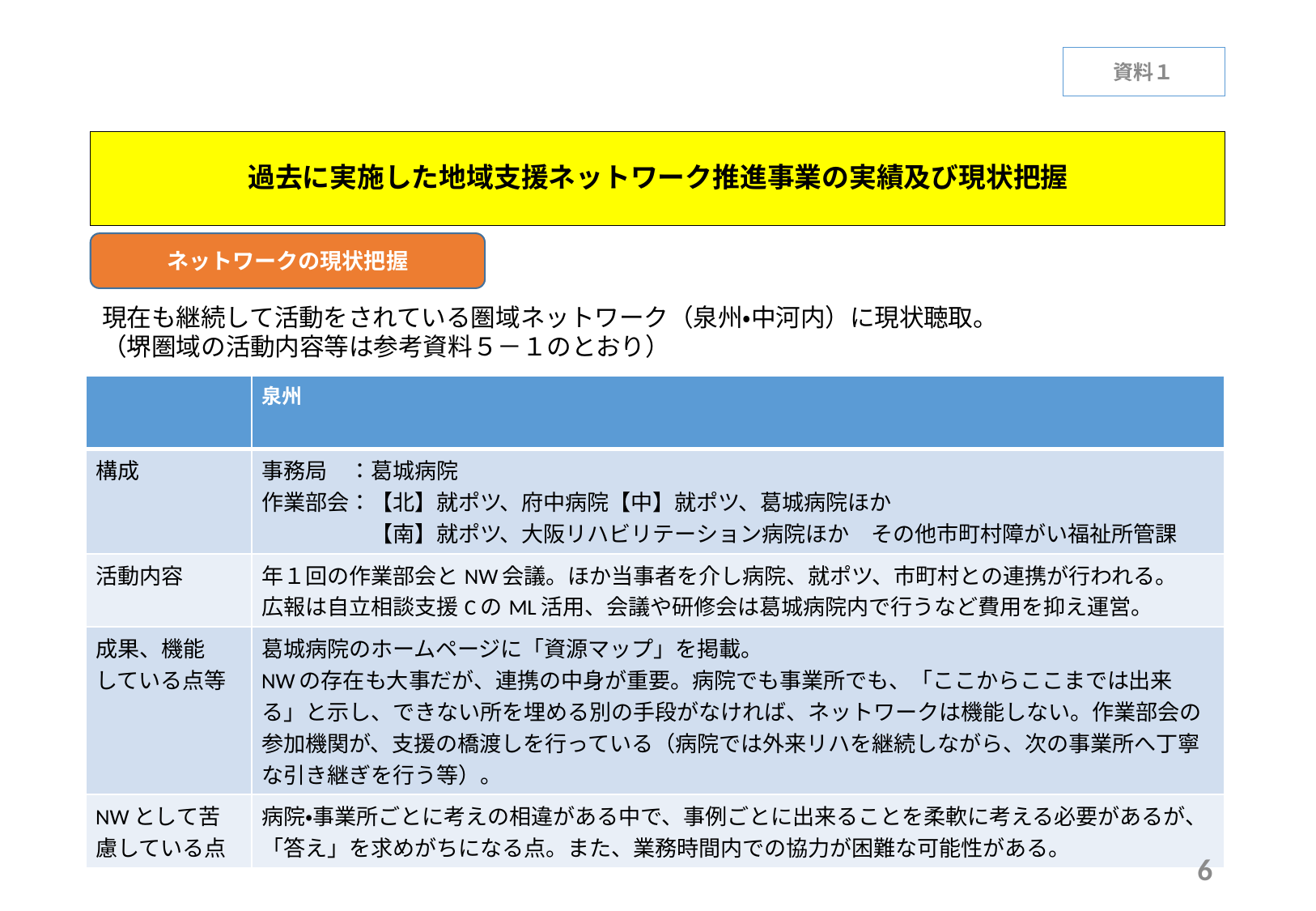

資料１
# 過去に実施した地域支援ネットワーク推進事業の実績及び現状把握
ネットワークの現状把握
現在も継続して活動をされている圏域ネットワーク（泉州・中河内）に現状聴取。
（堺圏域の活動内容等は参考資料５－１のとおり）
|  | 泉州 |
| --- | --- |
| 構成 | 事務局　：葛城病院 作業部会：【北】就ポツ、府中病院【中】就ポツ、葛城病院ほか 　　　　　【南】就ポツ、大阪リハビリテーション病院ほか　その他市町村障がい福祉所管課 |
| 活動内容 | 年１回の作業部会とNW会議。ほか当事者を介し病院、就ポツ、市町村との連携が行われる。 広報は自立相談支援CのML活用、会議や研修会は葛城病院内で行うなど費用を抑え運営。 |
| 成果、機能 している点等 | 葛城病院のホームページに「資源マップ」を掲載。 NWの存在も大事だが、連携の中身が重要。病院でも事業所でも、「ここからここまでは出来る」と示し、できない所を埋める別の手段がなければ、ネットワークは機能しない。作業部会の参加機関が、支援の橋渡しを行っている（病院では外来リハを継続しながら、次の事業所へ丁寧な引き継ぎを行う等）。 |
| NWとして苦慮している点 | 病院・事業所ごとに考えの相違がある中で、事例ごとに出来ることを柔軟に考える必要があるが、「答え」を求めがちになる点。また、業務時間内での協力が困難な可能性がある。 |
6